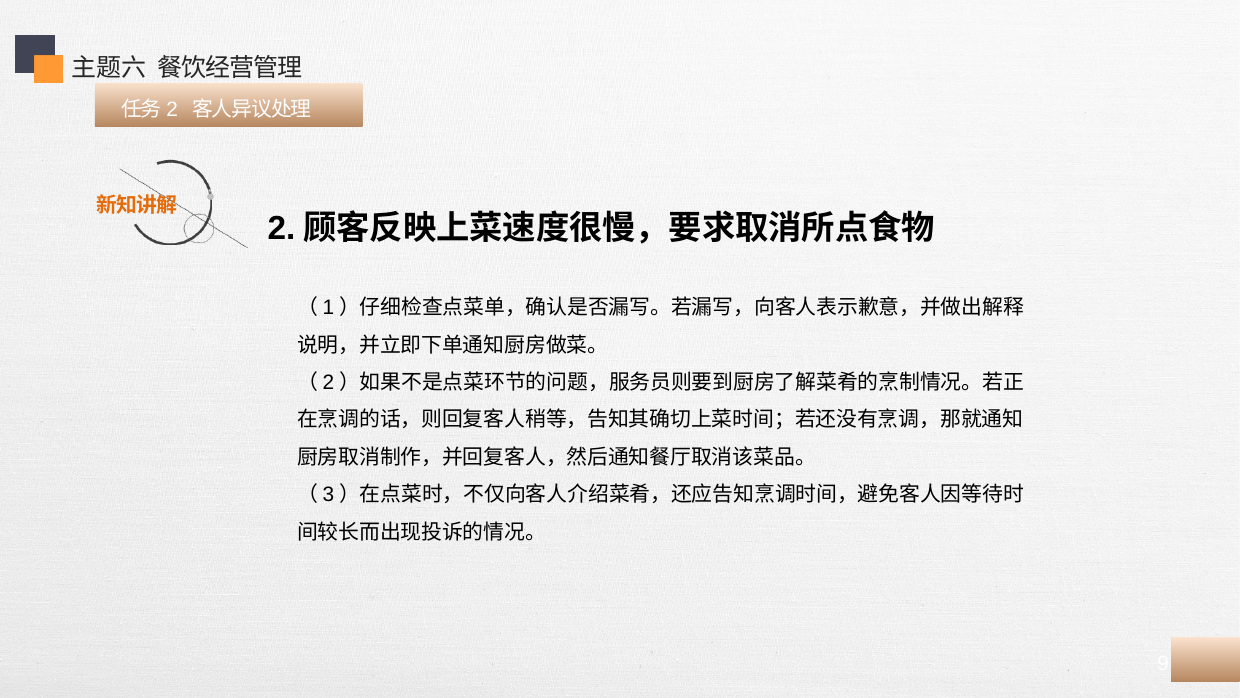

主题六  餐饮经营管理
 任务2  客人异议处理
2.顾客反映上菜速度很慢，要求取消所点食物

（1）仔细检查点菜单，确认是否漏写。若漏写，向客人表示歉意，并做出解释说明，并立即下单通知厨房做菜。
（2）如果不是点菜环节的问题，服务员则要到厨房了解菜肴的烹制情况。若正在烹调的话，则回复客人稍等，告知其确切上菜时间；若还没有烹调，那就通知厨房取消制作，并回复客人，然后通知餐厅取消该菜品。
（3）在点菜时，不仅向客人介绍菜肴，还应告知烹调时间，避免客人因等待时间较长而出现投诉的情况。